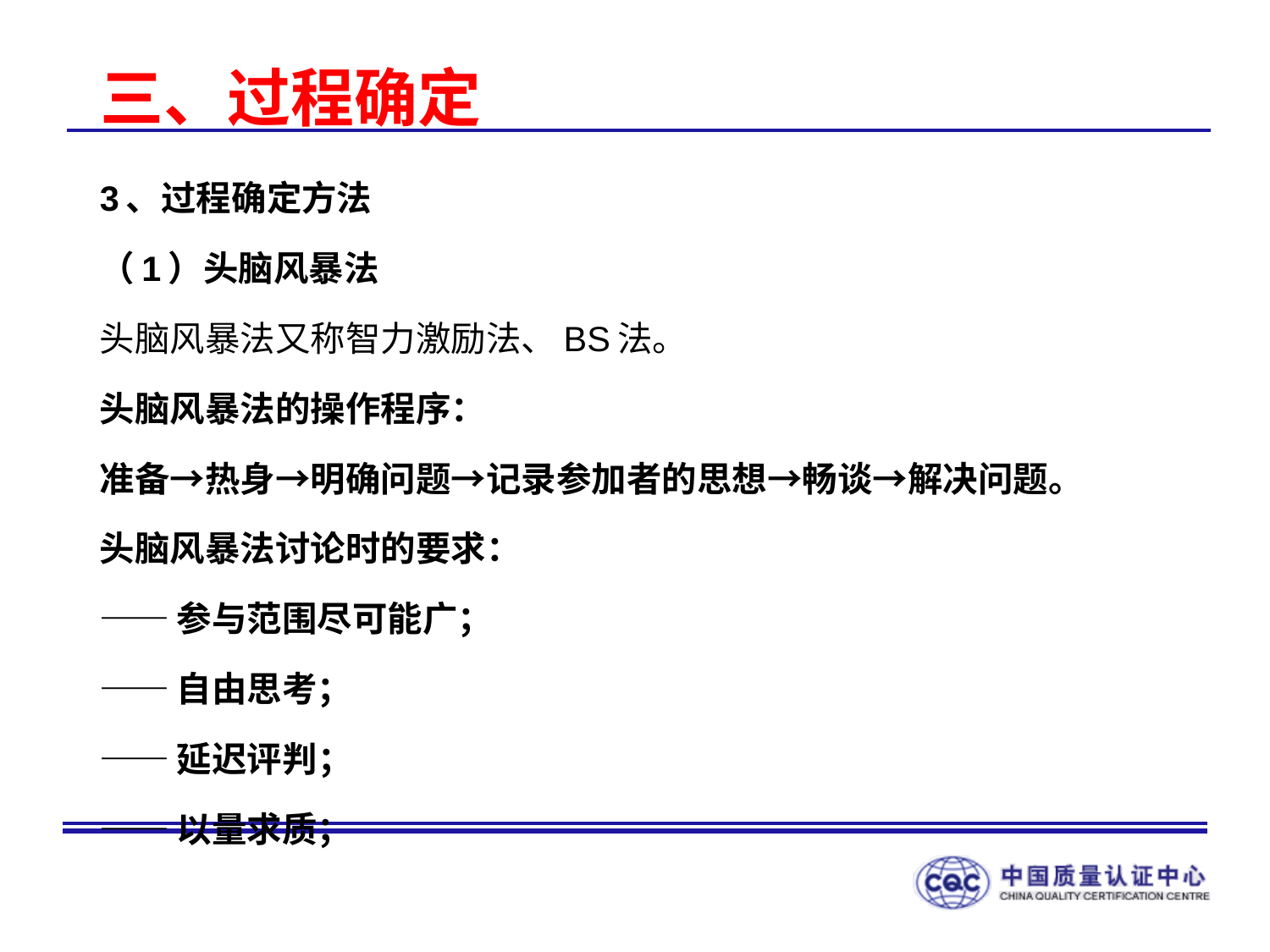

# 三、过程确定
3、过程确定方法
（1）头脑风暴法
头脑风暴法又称智力激励法、BS法。
头脑风暴法的操作程序：
准备→热身→明确问题→记录参加者的思想→畅谈→解决问题。
头脑风暴法讨论时的要求：
——参与范围尽可能广；
——自由思考；
——延迟评判；
——以量求质；